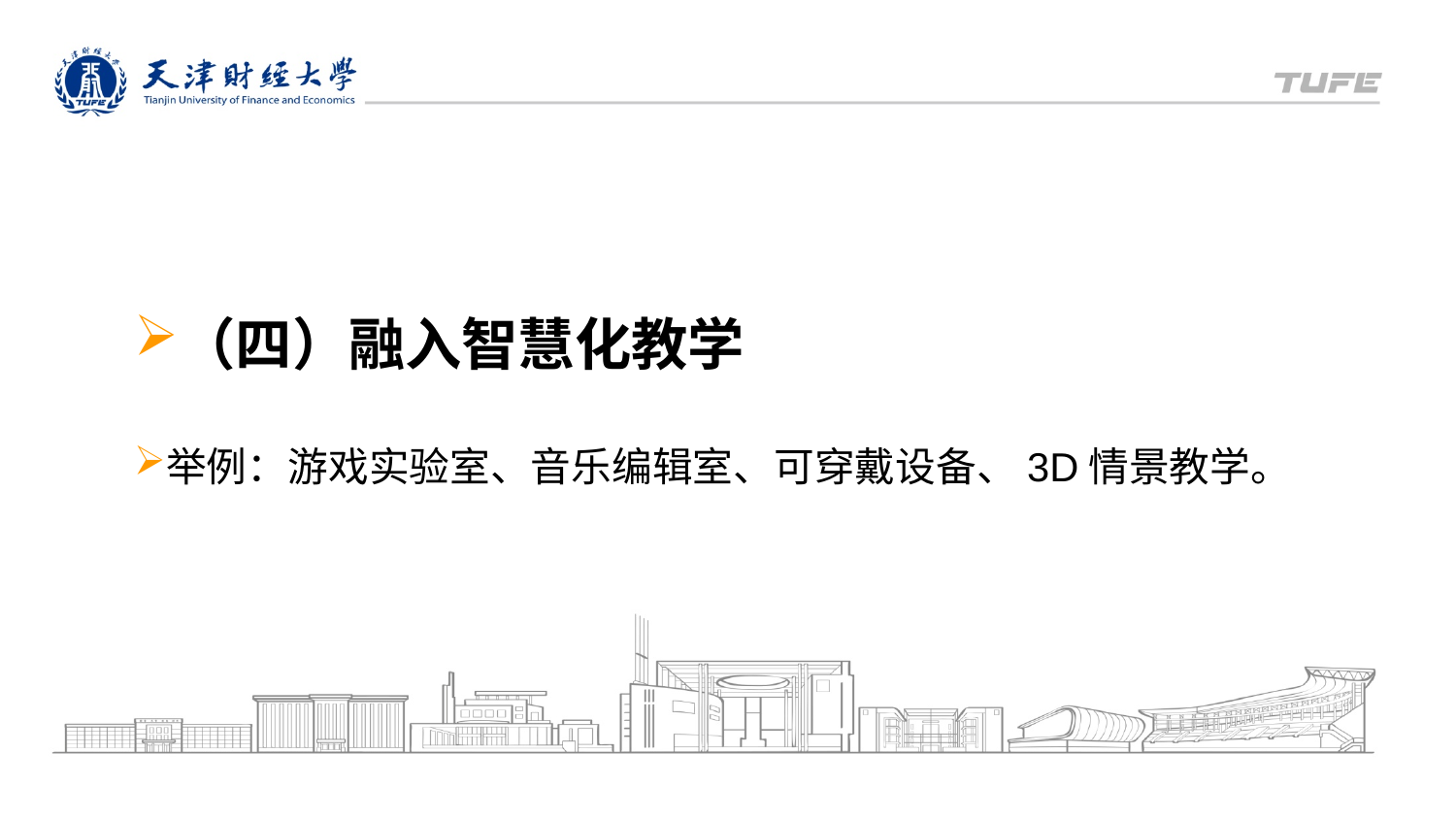

（四）融入智慧化教学
举例：游戏实验室、音乐编辑室、可穿戴设备、3D情景教学。
天津财经大学XX
XXXX年X月X日